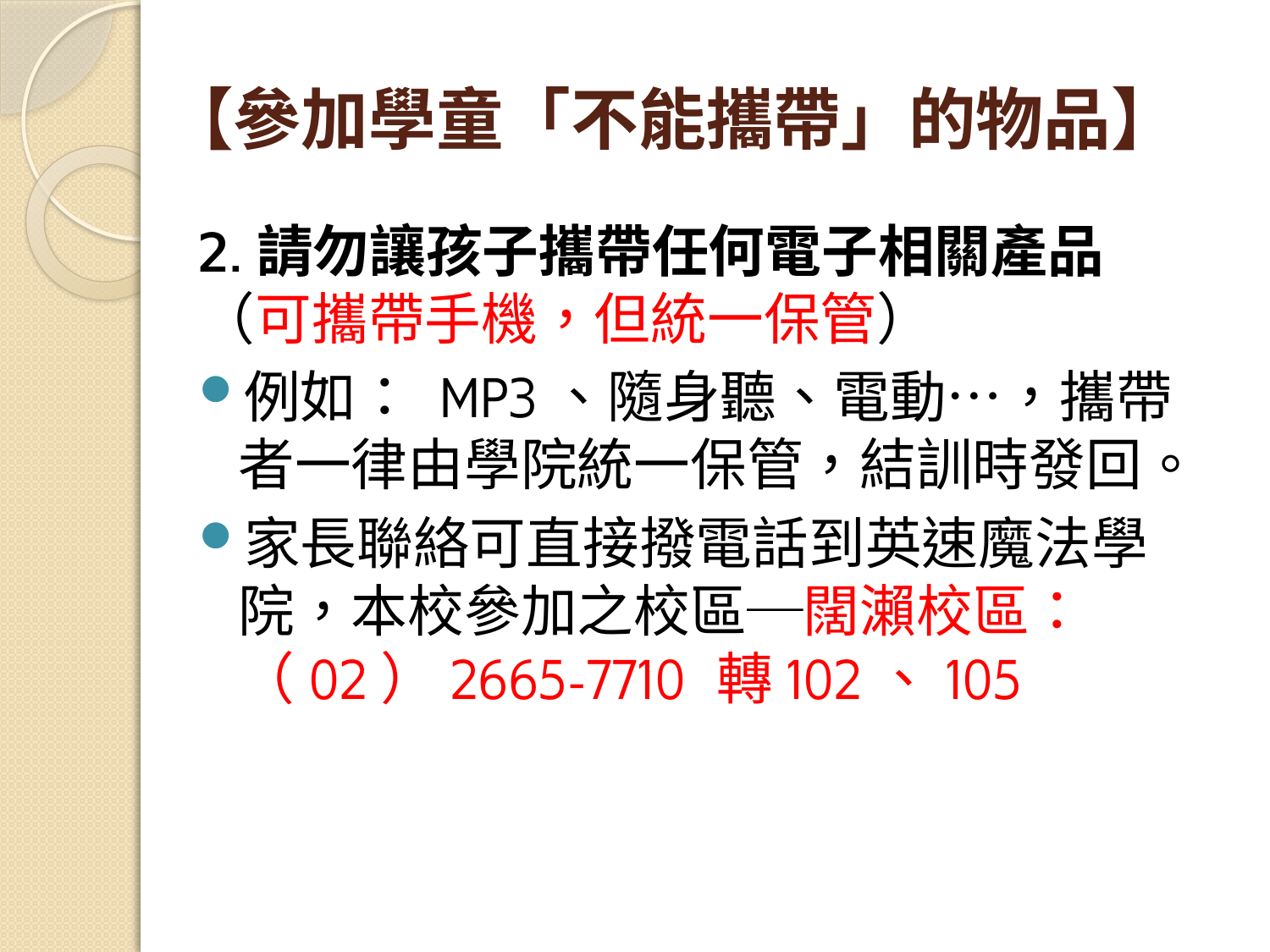

# 【參加學童「不能攜帶」的物品】
2.請勿讓孩子攜帶任何電子相關產品 （可攜帶手機，但統一保管）
例如： MP3、隨身聽、電動…，攜帶者一律由學院統一保管，結訓時發回。
家長聯絡可直接撥電話到英速魔法學院，本校參加之校區─闊瀨校區：（02）2665-7710 轉102、105